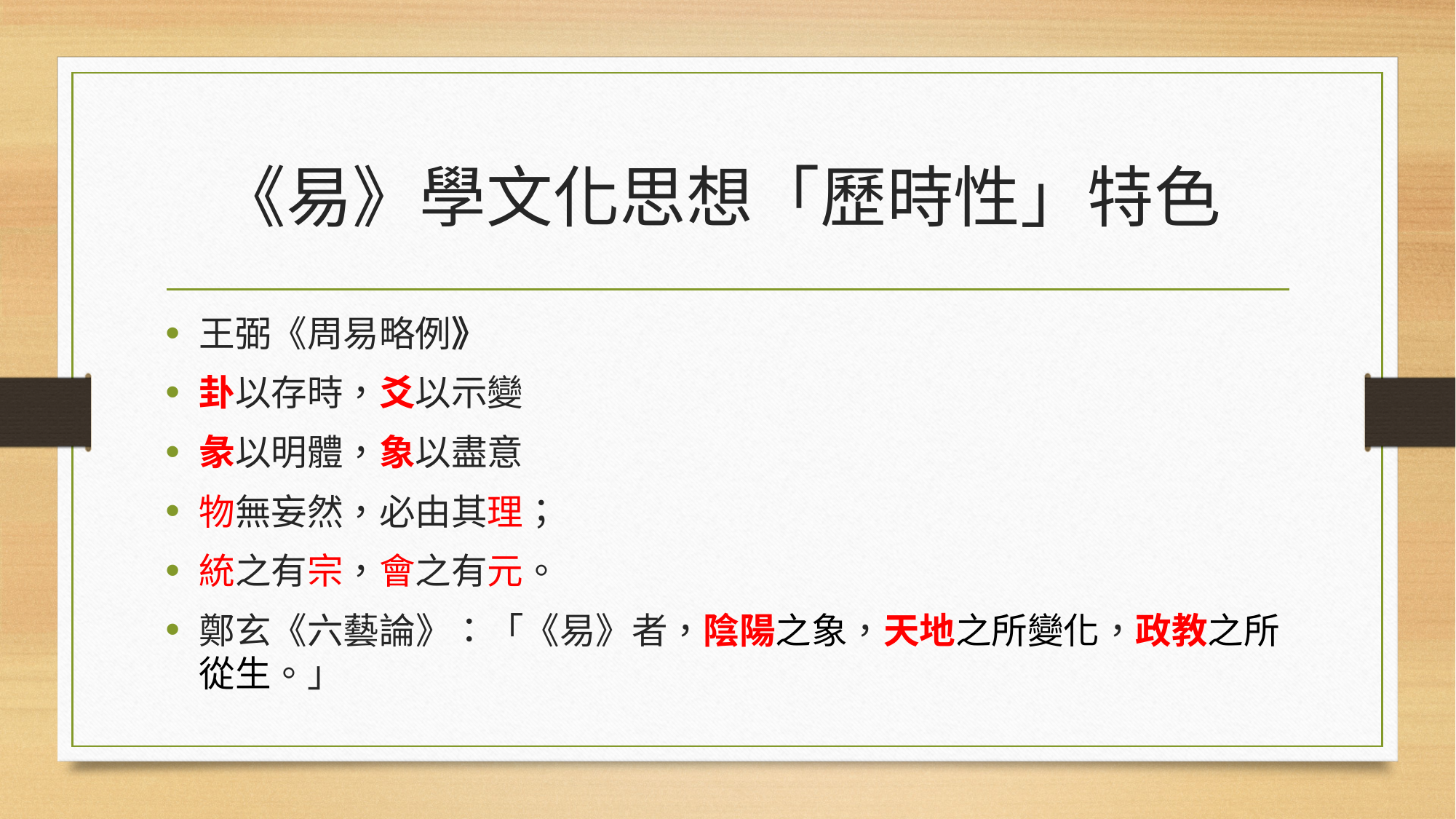

# 《易》學文化思想「歷時性」特色
王弼《周易略例》
卦以存時，爻以示變
彖以明體，象以盡意
物無妄然，必由其理；
統之有宗，會之有元。
鄭玄《六藝論》：「《易》者，陰陽之象，天地之所變化，政教之所從生。」